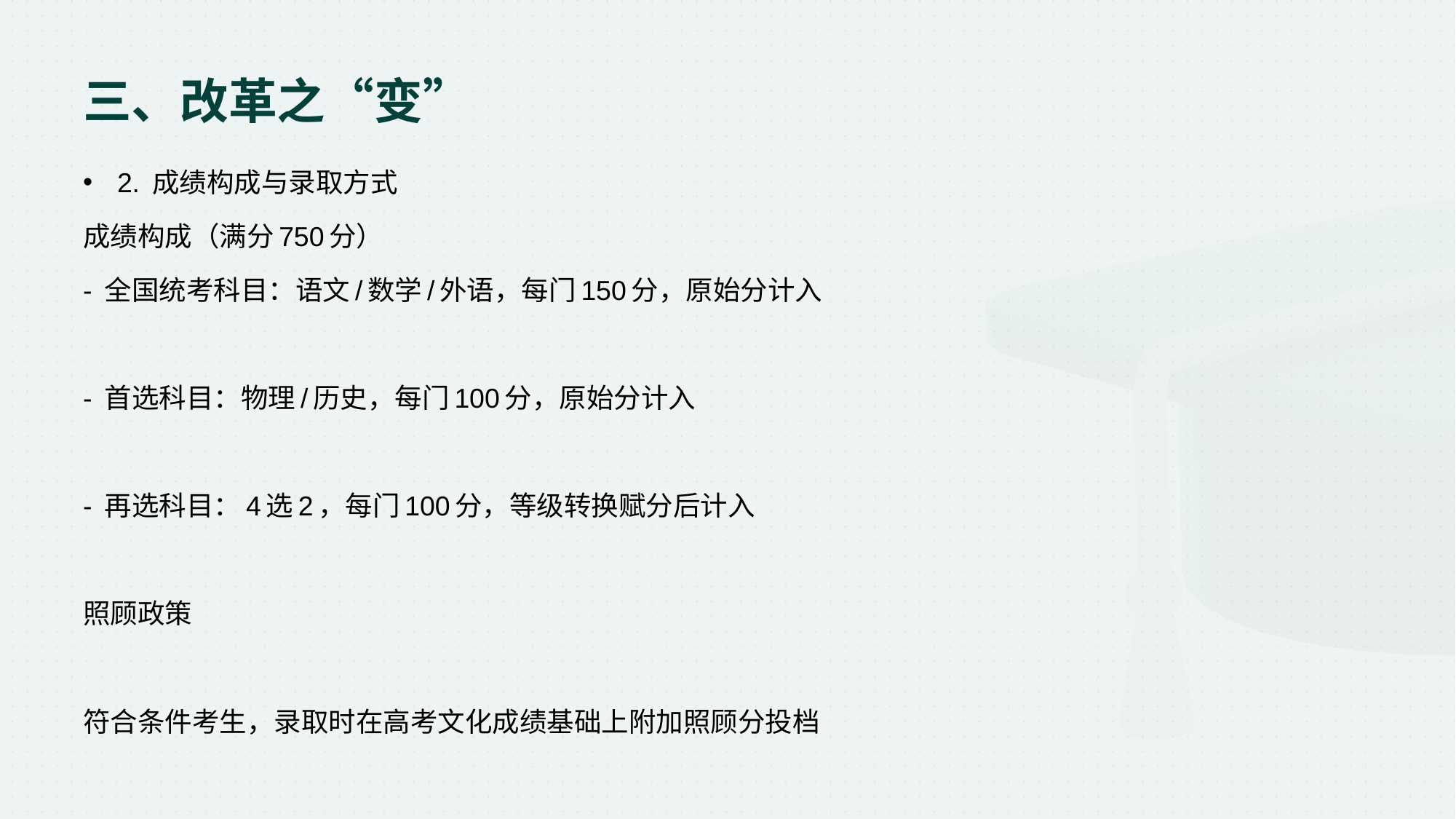

# 三、改革之“变”
2. 成绩构成与录取方式
成绩构成（满分750分）
- 全国统考科目：语文/数学/外语，每门150分，原始分计入

- 首选科目：物理/历史，每门100分，原始分计入

- 再选科目：4选2，每门100分，等级转换赋分后计入

照顾政策

符合条件考生，录取时在高考文化成绩基础上附加照顾分投档